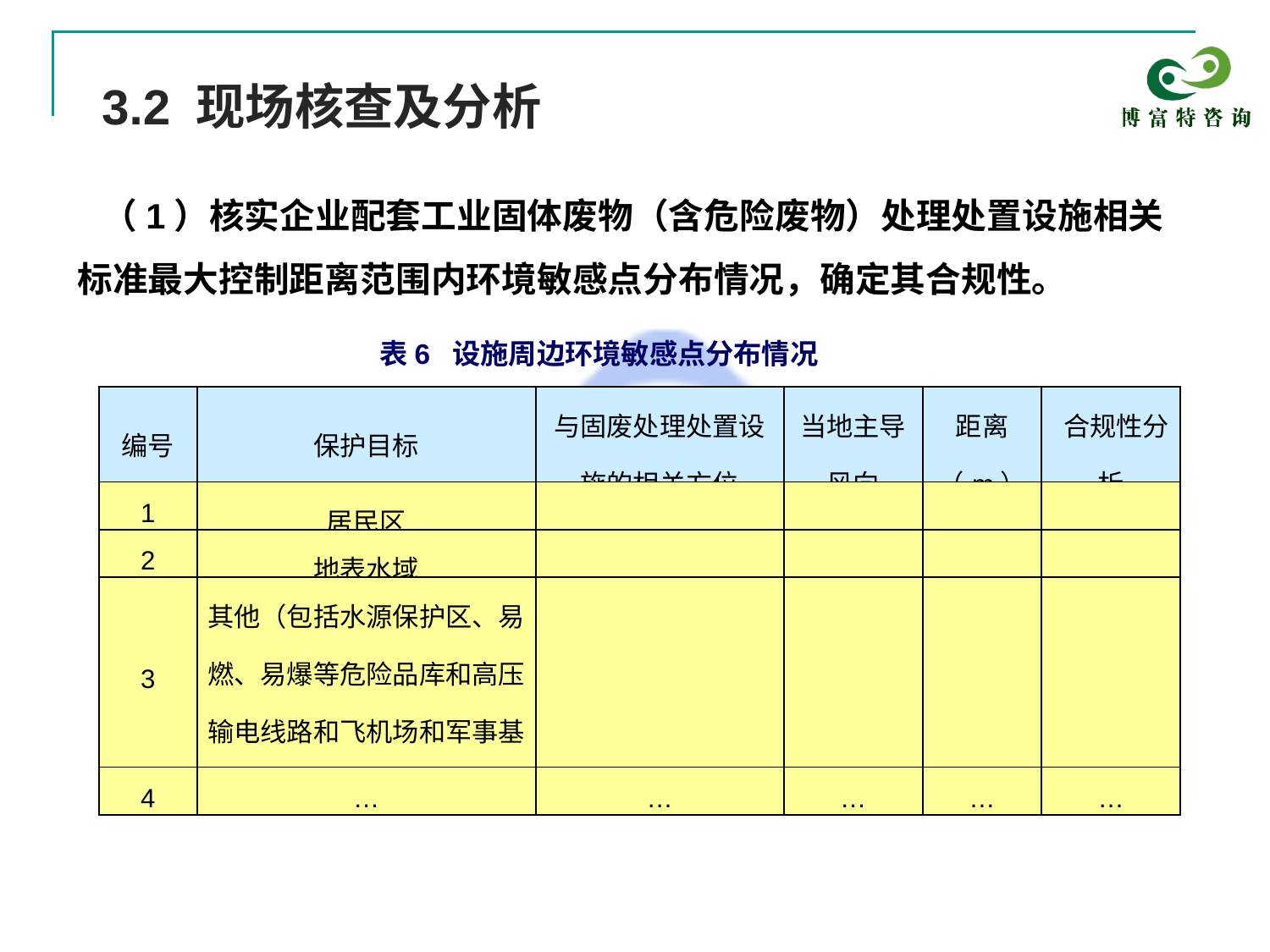

3.2 现场核查及分析
  （1）核实企业配套工业固体废物（含危险废物）处理处置设施相关标准最大控制距离范围内环境敏感点分布情况，确定其合规性。
表6  设施周边环境敏感点分布情况
| 编号 | 保护目标 | 与固废处理处置设施的相关方位 | 当地主导风向 | 距离 （m） | 合规性分析 |
| --- | --- | --- | --- | --- | --- |
| 1 | 居民区 |  |  |  |  |
| 2 | 地表水域 |  |  |  |  |
| 3 | 其他（包括水源保护区、易燃、易爆等危险品库和高压输电线路和飞机场和军事基地等） |  |  |  |  |
| 4 | … | … | … | … | … |